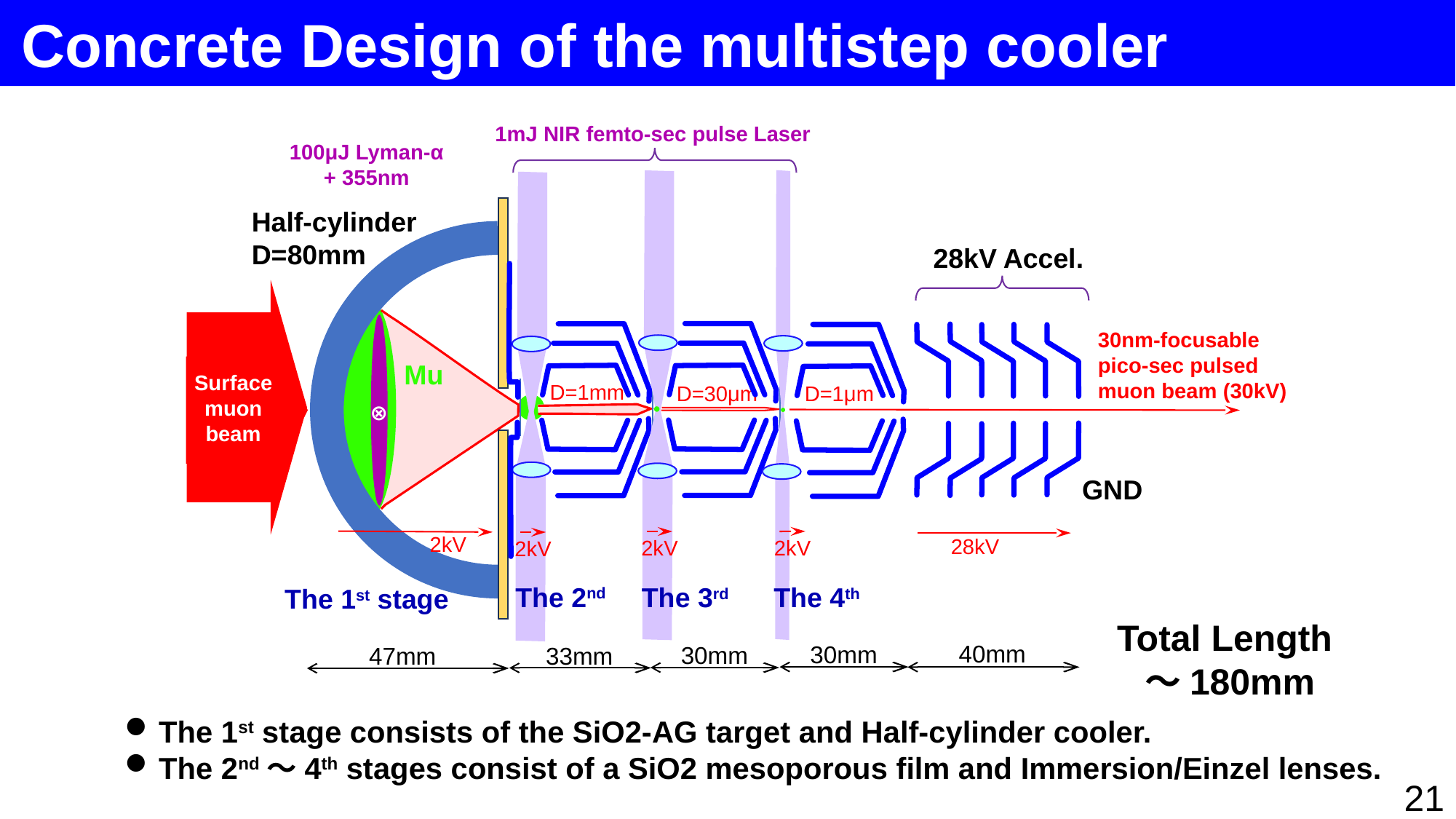

# Concrete Design of the multistep cooler

1mJ NIR femto-sec pulse Laser
100μJ Lyman-α
+ 355nm

Half-cylinder
D=80mm

28kV Accel.

Surface
muon
beam

30nm-focusable
pico-sec pulsed
muon beam (30kV)
表面
ミュオンビーム

Mu

D=1mm
D=1μm
D=30μm

⊗

GND

2kV
28kV
2kV
2kV
2kV
The 2nd
The 3rd
The 4th
The 1st stage
Total Length
～180mm
40mm
30mm
30mm
33mm
47mm
The 1st stage consists of the SiO2-AG target and Half-cylinder cooler.
The 2nd～4th stages consist of a SiO2 mesoporous film and Immersion/Einzel lenses.
21